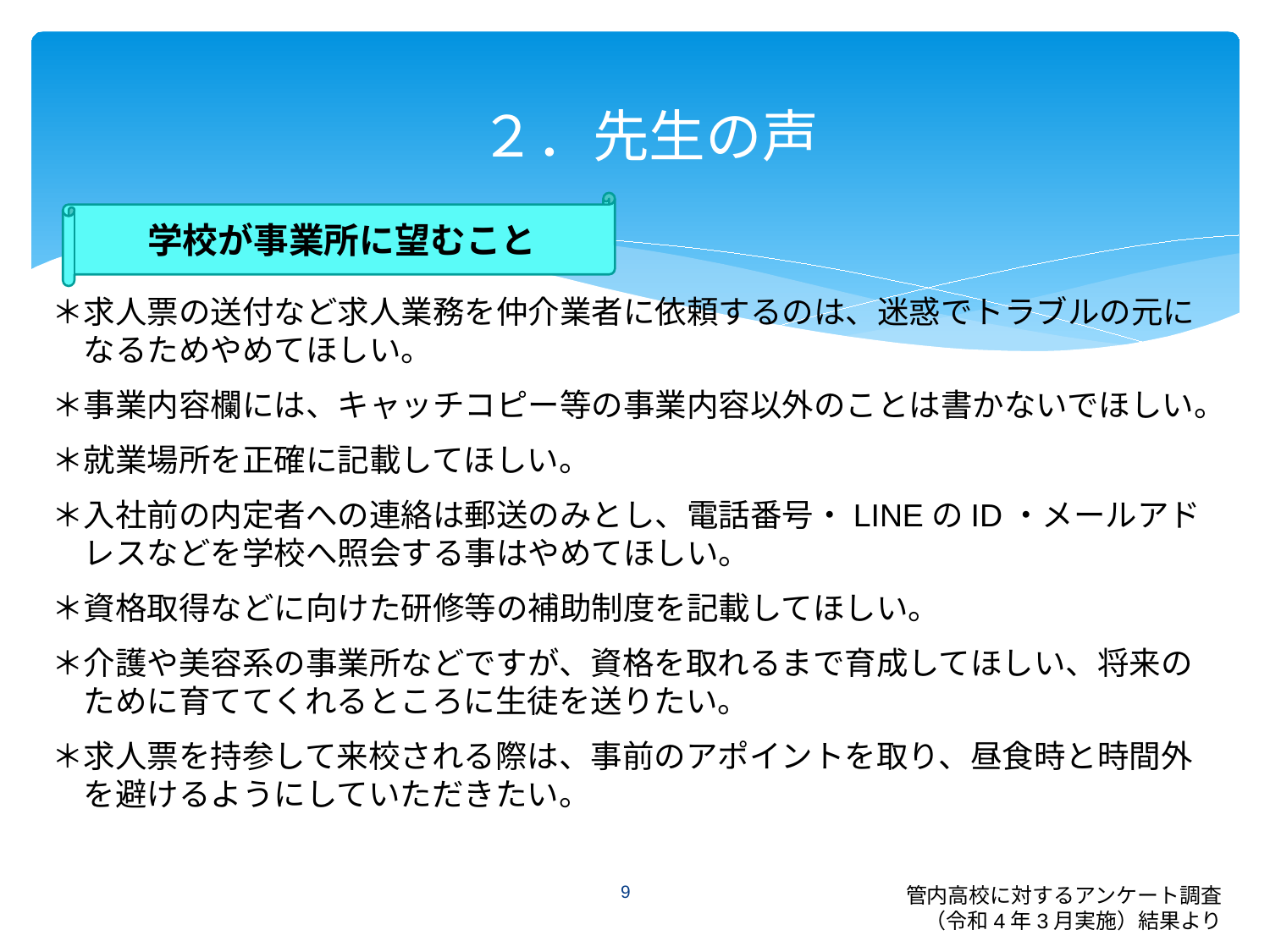

# ２．先生の声
学校が事業所に望むこと
＊求人票の送付など求人業務を仲介業者に依頼するのは、迷惑でトラブルの元に
　なるためやめてほしい。

＊事業内容欄には、キャッチコピー等の事業内容以外のことは書かないでほしい。

＊就業場所を正確に記載してほしい。

＊入社前の内定者への連絡は郵送のみとし、電話番号・LINEのID・メールアド
　レスなどを学校へ照会する事はやめてほしい。

＊資格取得などに向けた研修等の補助制度を記載してほしい。

＊介護や美容系の事業所などですが、資格を取れるまで育成してほしい、将来の
　ために育ててくれるところに生徒を送りたい。

＊求人票を持参して来校される際は、事前のアポイントを取り、昼食時と時間外
　を避けるようにしていただきたい。
9
管内高校に対するアンケート調査
（令和4年3月実施）結果より